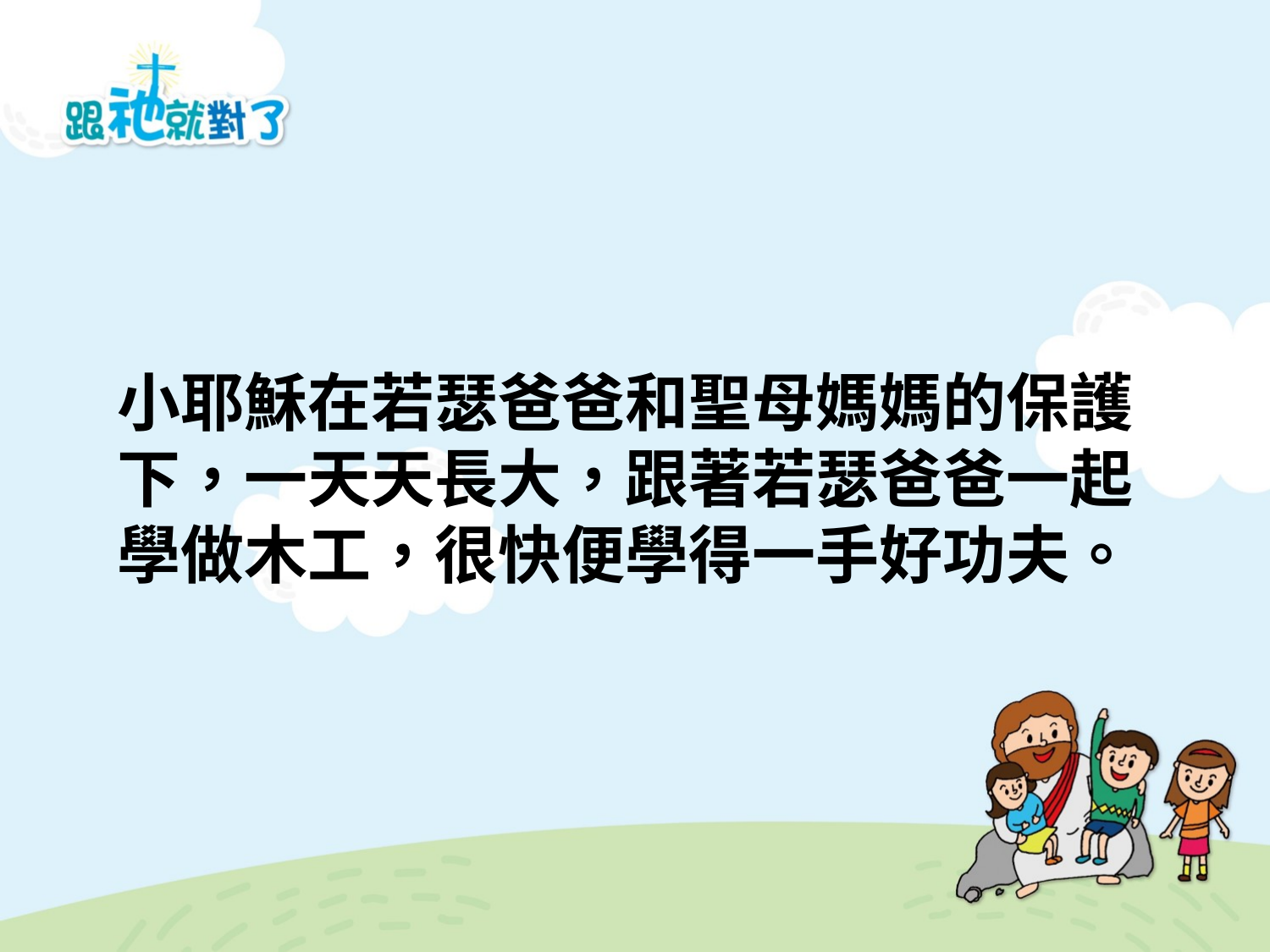

小耶穌在若瑟爸爸和聖母媽媽的保護下，一天天長大，跟著若瑟爸爸一起學做木工，很快便學得一手好功夫。